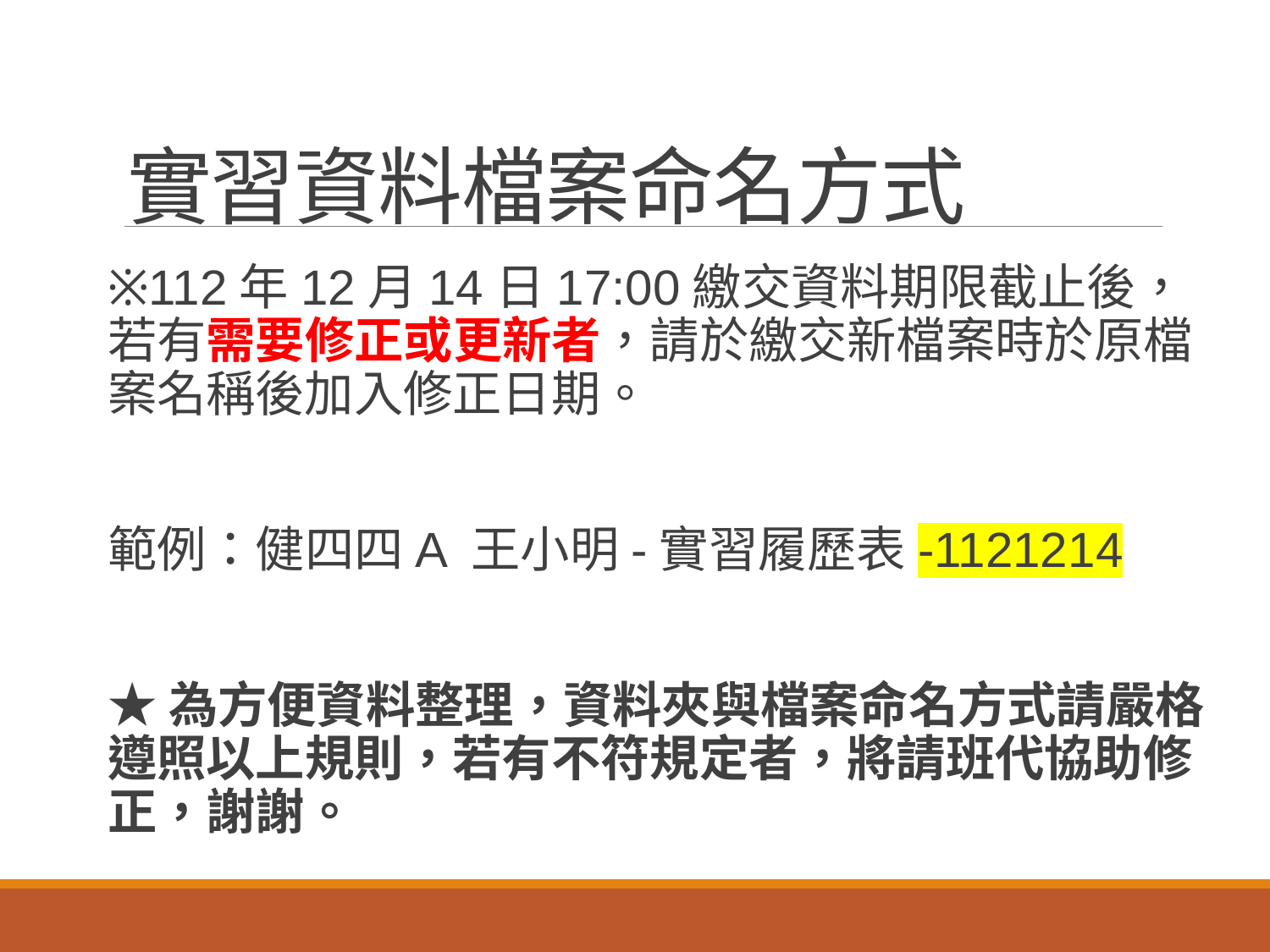

# 實習資料檔案命名方式
※112年12月14日17:00繳交資料期限截止後，若有需要修正或更新者，請於繳交新檔案時於原檔案名稱後加入修正日期。

範例：健四四A 王小明-實習履歷表-1121214

★為方便資料整理，資料夾與檔案命名方式請嚴格遵照以上規則，若有不符規定者，將請班代協助修正，謝謝。